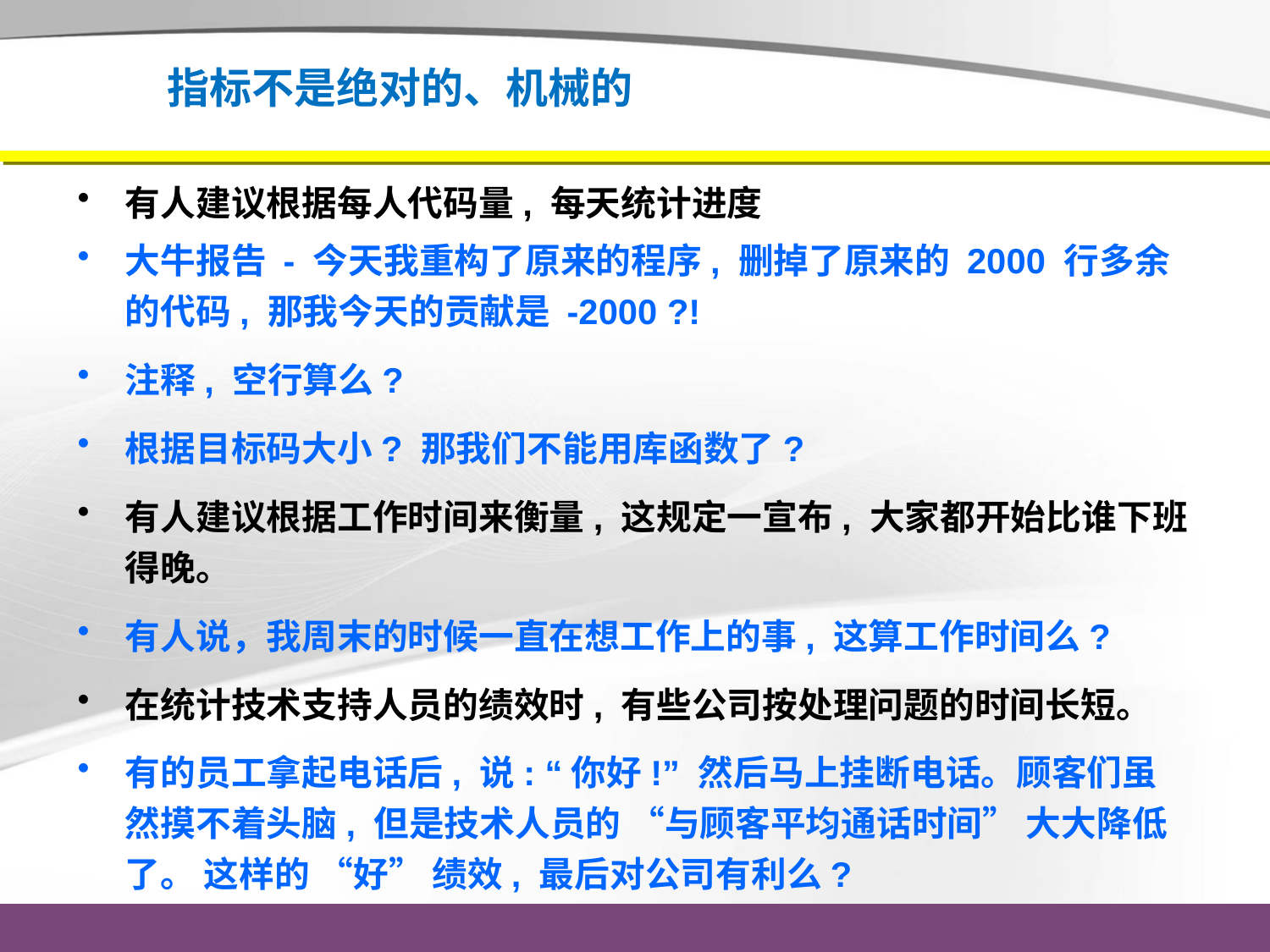

# 指标不是绝对的、机械的
有人建议根据每人代码量, 每天统计进度
大牛报告 - 今天我重构了原来的程序, 删掉了原来的 2000 行多余的代码, 那我今天的贡献是 -2000 ?!
注释, 空行算么?
根据目标码大小? 那我们不能用库函数了?
有人建议根据工作时间来衡量, 这规定一宣布, 大家都开始比谁下班得晚。
有人说，我周末的时候一直在想工作上的事, 这算工作时间么?
在统计技术支持人员的绩效时, 有些公司按处理问题的时间长短。
有的员工拿起电话后, 说: “你好!” 然后马上挂断电话。顾客们虽然摸不着头脑, 但是技术人员的 “与顾客平均通话时间” 大大降低了。 这样的 “好” 绩效, 最后对公司有利么?